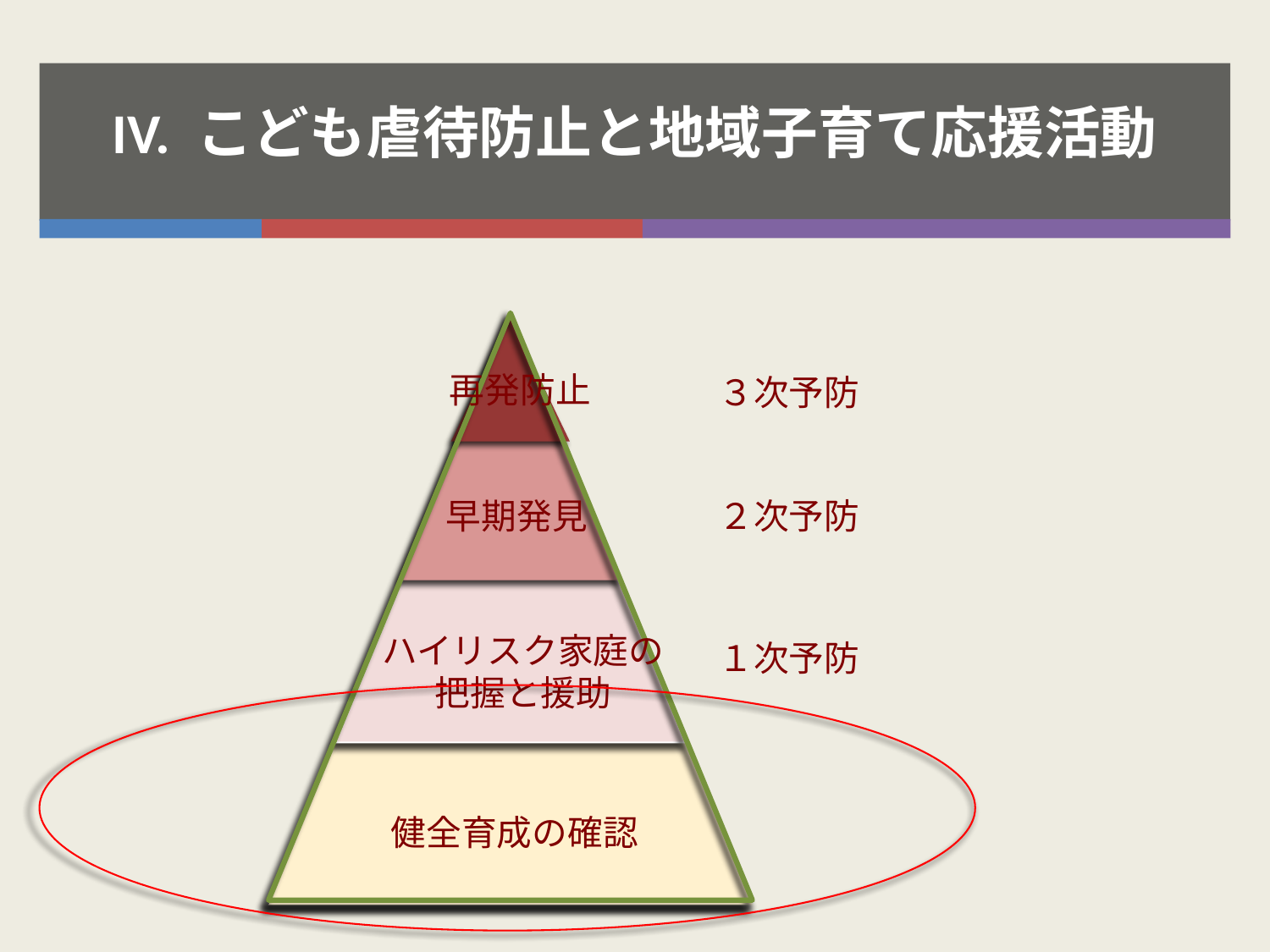

# IV. こども虐待防止と地域子育て応援活動

再発防止
３次予防
早期発見
２次予防
ハイリスク家庭の
把握と援助
１次予防

健全育成の確認